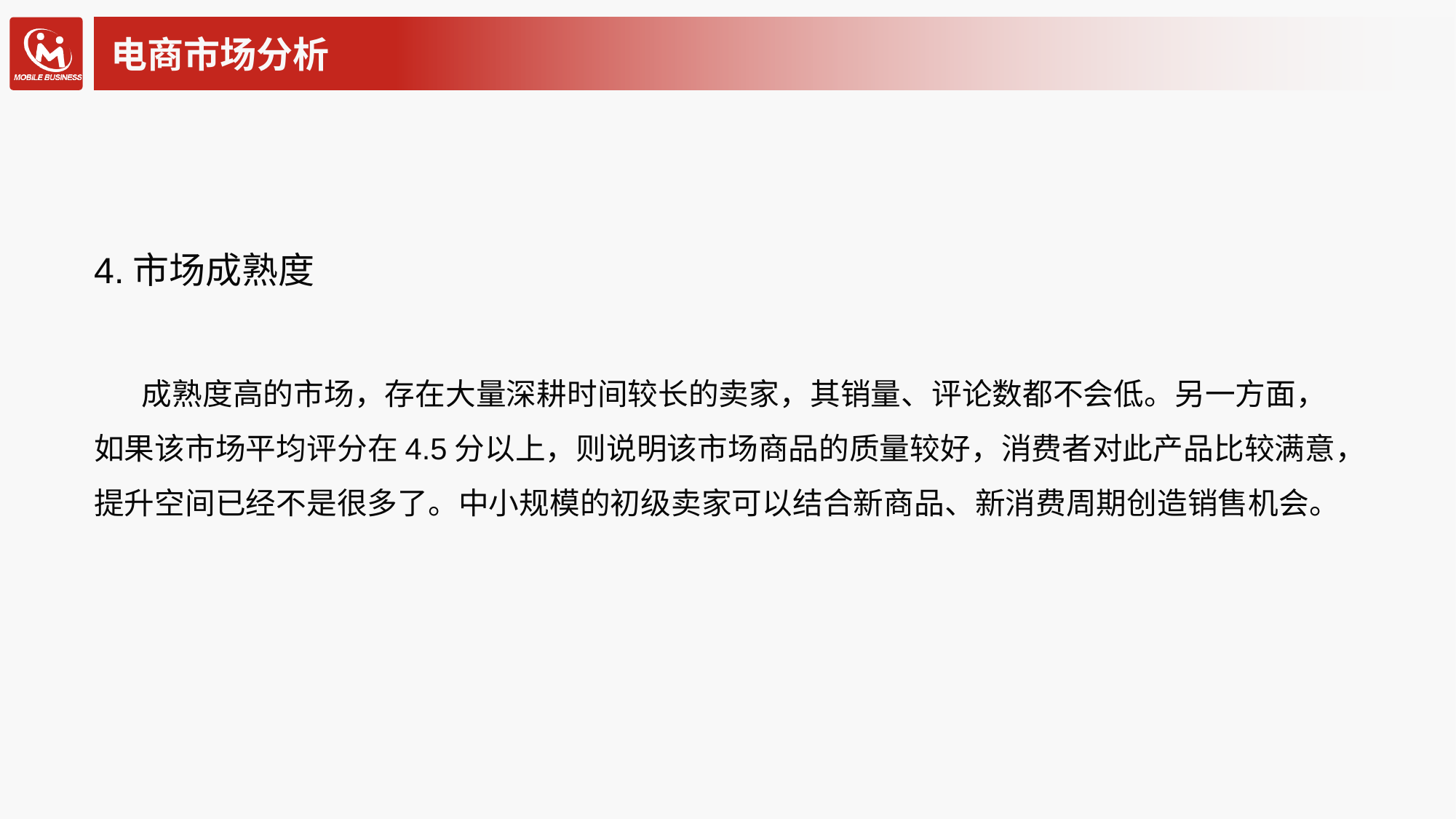

# 电商市场分析
4.市场成熟度

      成熟度高的市场，存在大量深耕时间较长的卖家，其销量、评论数都不会低。另一方面，如果该市场平均评分在4.5分以上，则说明该市场商品的质量较好，消费者对此产品比较满意，提升空间已经不是很多了。中小规模的初级卖家可以结合新商品、新消费周期创造销售机会。